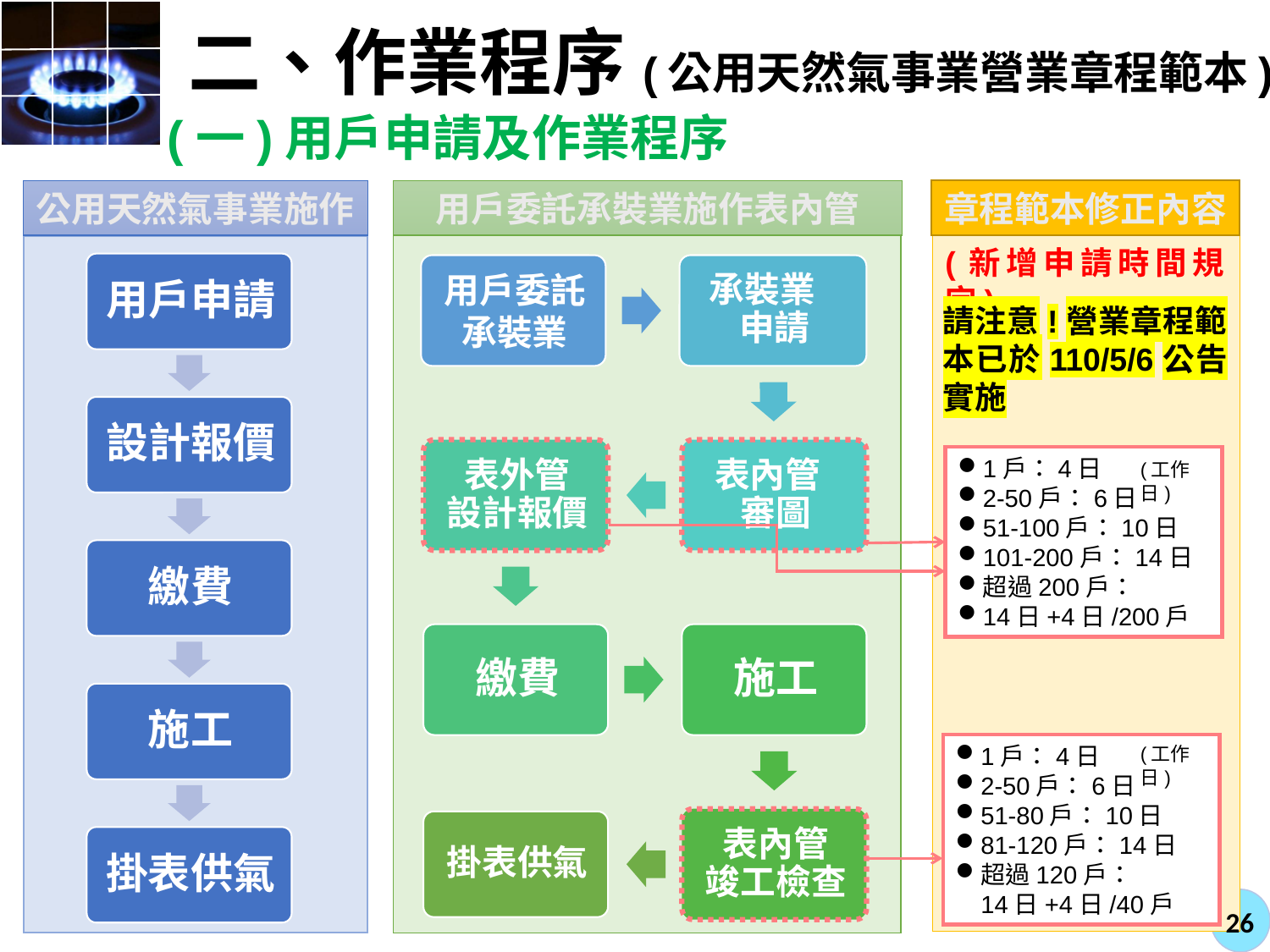

# 二、作業程序(公用天然氣事業營業章程範本)
(一)用戶申請及作業程序
用戶委託承裝業施作表內管
章程範本修正內容
公用天然氣事業施作

(新增申請時間規定)
用戶申請

設計報價

繳費

施工

掛表供氣
用戶委託
承裝業

承裝業    申請

表內管   審圖

表外管
設計報價

繳費

施工

表內管
竣工檢查

掛表供氣
請注意!營業章程範本已於110/5/6公告實施
1戶：4日
2-50戶：6日
51-100戶：10日
101-200戶：14日
超過200戶：
14日+4日/200戶
(工作日)
1戶：4日
2-50戶：6日
51-80戶：10日
81-120戶：14日
超過120戶：
14日+4日/40戶
(工作日)
26